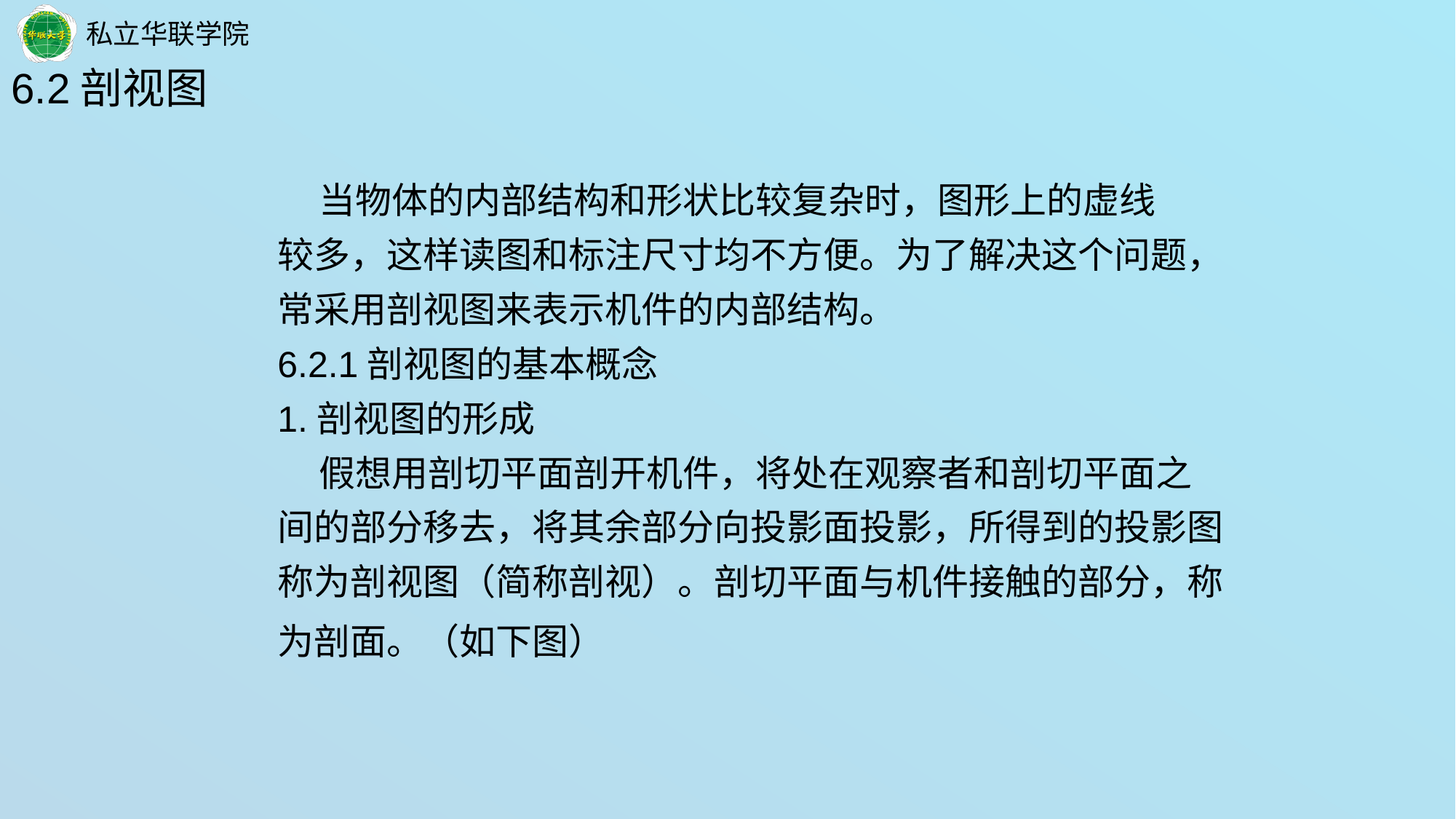

6.2剖视图
    当物体的内部结构和形状比较复杂时，图形上的虚线
较多，这样读图和标注尺寸均不方便。为了解决这个问题，
常采用剖视图来表示机件的内部结构。
6.2.1剖视图的基本概念
1.剖视图的形成
    假想用剖切平面剖开机件，将处在观察者和剖切平面之
间的部分移去，将其余部分向投影面投影，所得到的投影图
称为剖视图（简称剖视）。剖切平面与机件接触的部分，称
为剖面。（如下图）